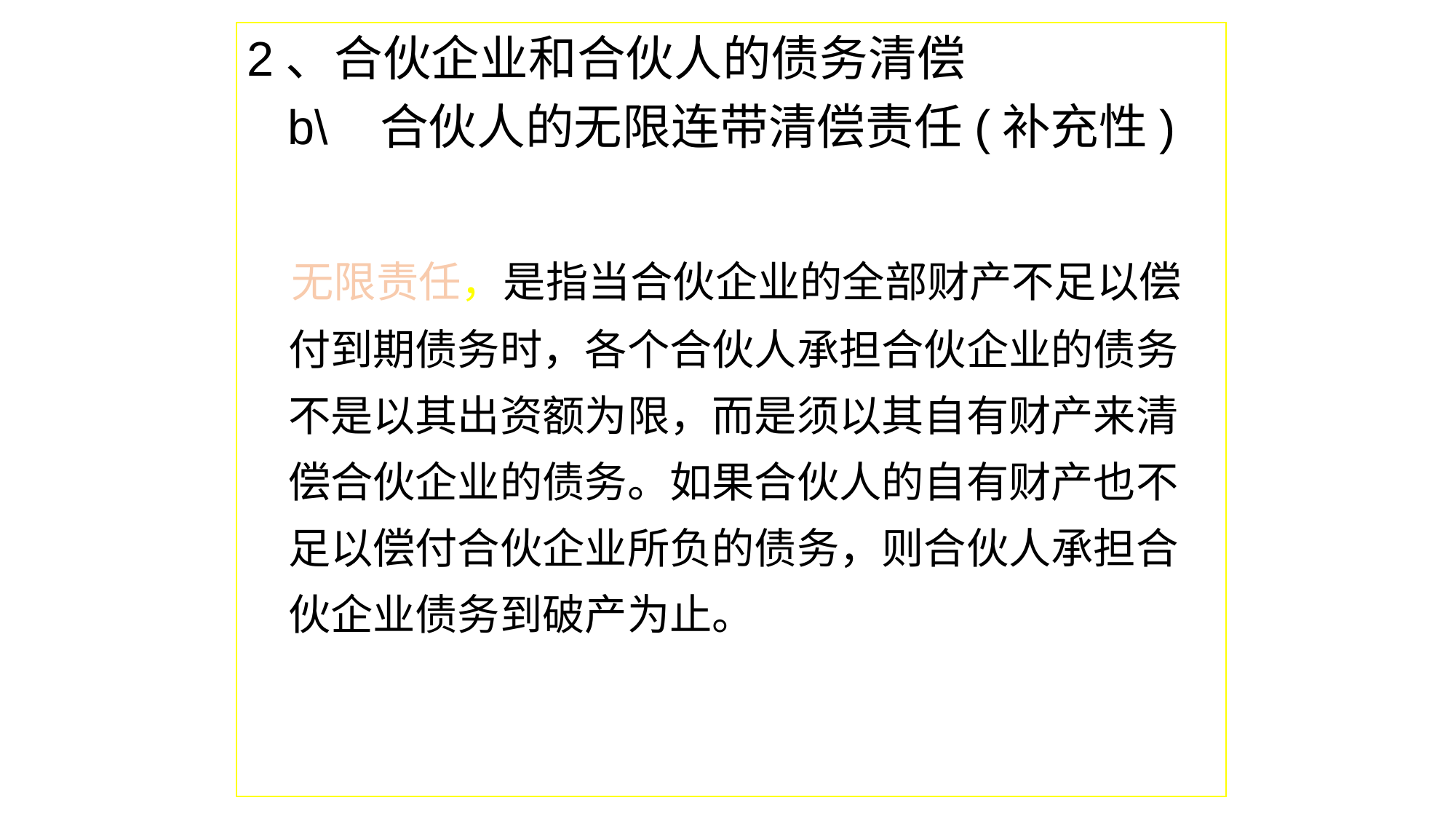

2、合伙企业和合伙人的债务清偿
   b\   合伙人的无限连带清偿责任(补充性)

   无限责任，是指当合伙企业的全部财产不足以偿付到期债务时，各个合伙人承担合伙企业的债务不是以其出资额为限，而是须以其自有财产来清偿合伙企业的债务。如果合伙人的自有财产也不足以偿付合伙企业所负的债务，则合伙人承担合伙企业债务到破产为止。